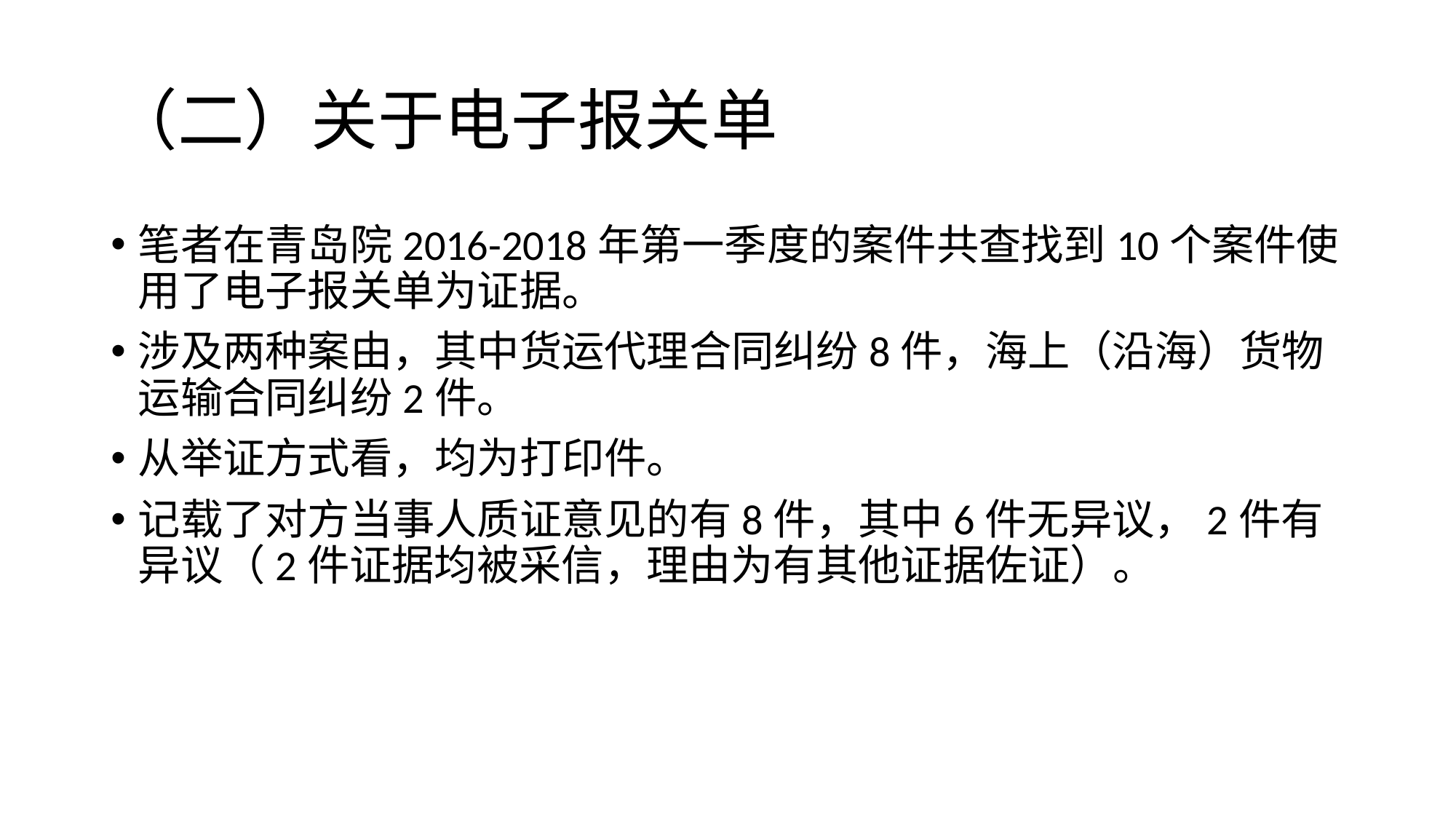

# （二）关于电子报关单
笔者在青岛院2016-2018年第一季度的案件共查找到10个案件使用了电子报关单为证据。
涉及两种案由，其中货运代理合同纠纷8件，海上（沿海）货物运输合同纠纷2件。
从举证方式看，均为打印件。
记载了对方当事人质证意见的有8件，其中6件无异议，2件有异议（2件证据均被采信，理由为有其他证据佐证）。